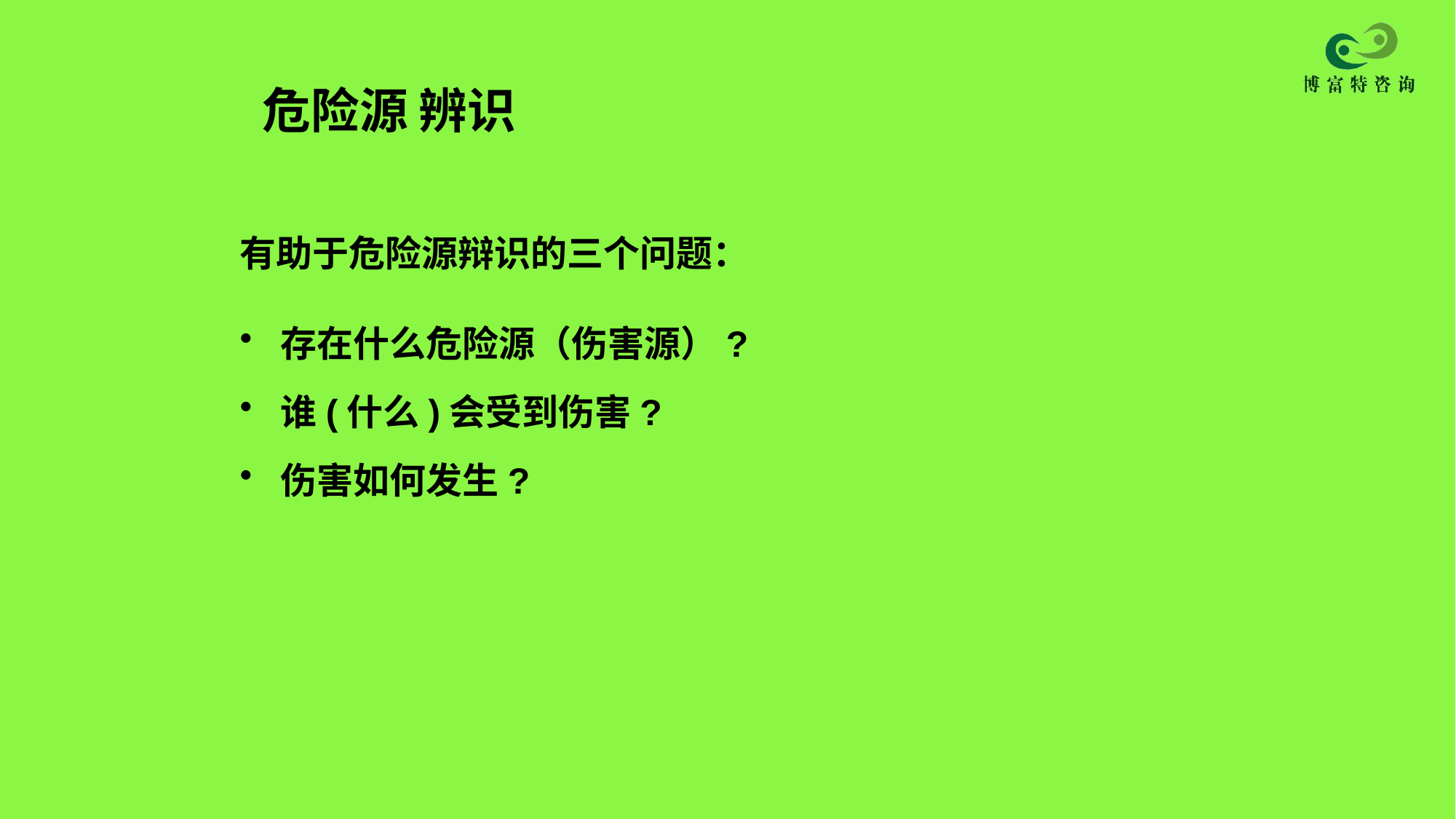

#
危险源 辨识
有助于危险源辩识的三个问题：
存在什么危险源（伤害源）?
谁(什么)会受到伤害?
伤害如何发生?